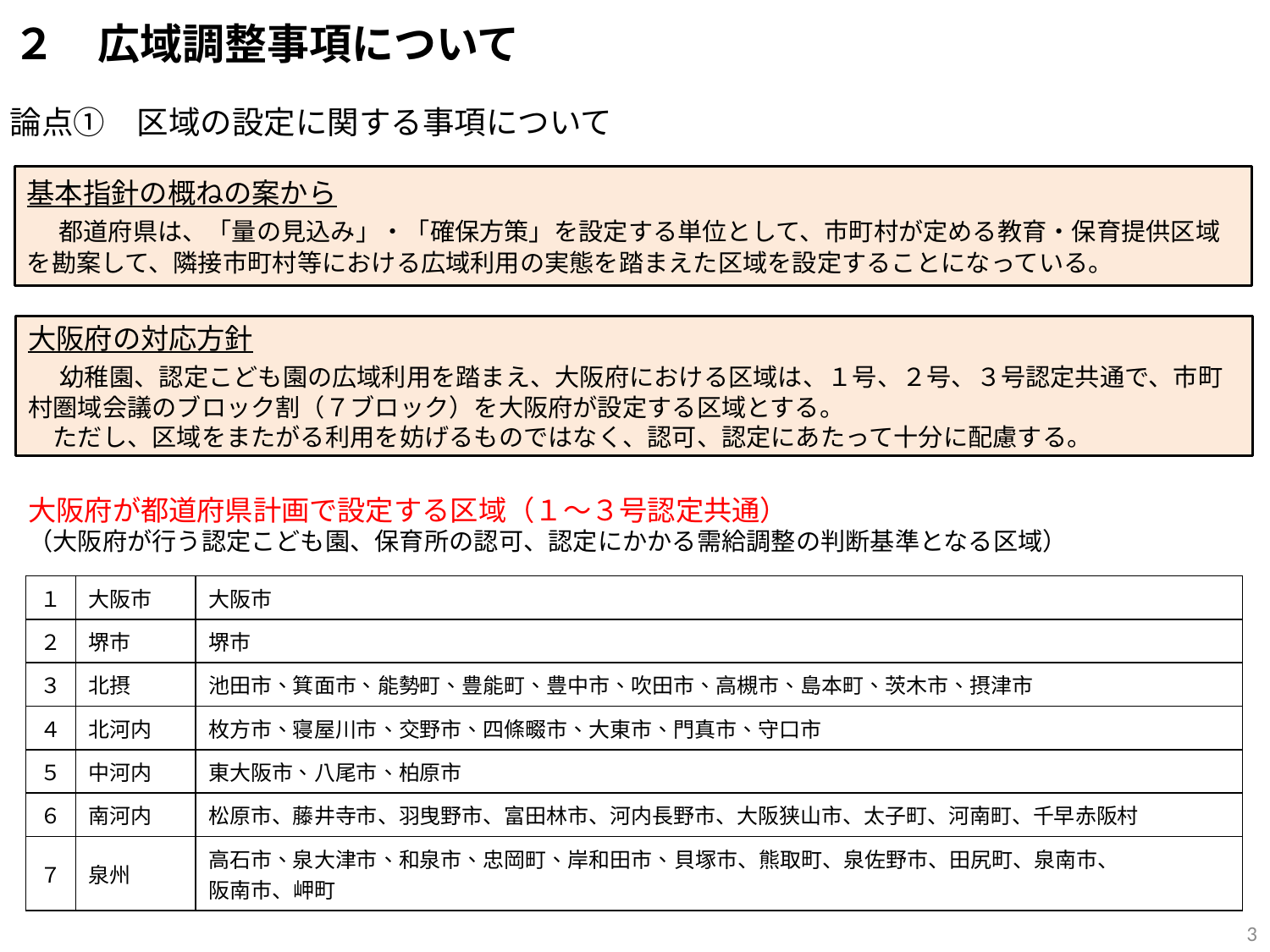

２　広域調整事項について
論点①　区域の設定に関する事項について
基本指針の概ねの案から
　都道府県は、「量の見込み」・「確保方策」を設定する単位として、市町村が定める教育・保育提供区域を勘案して、隣接市町村等における広域利用の実態を踏まえた区域を設定することになっている。
大阪府の対応方針
　幼稚園、認定こども園の広域利用を踏まえ、大阪府における区域は、１号、２号、３号認定共通で、市町村圏域会議のブロック割（７ブロック）を大阪府が設定する区域とする。
　ただし、区域をまたがる利用を妨げるものではなく、認可、認定にあたって十分に配慮する。
大阪府が都道府県計画で設定する区域（１～３号認定共通）
（大阪府が行う認定こども園、保育所の認可、認定にかかる需給調整の判断基準となる区域）
| １ | 大阪市 | 大阪市 |
| --- | --- | --- |
| ２ | 堺市 | 堺市 |
| ３ | 北摂 | 池田市、箕面市、能勢町、豊能町、豊中市、吹田市、高槻市、島本町、茨木市、摂津市 |
| ４ | 北河内 | 枚方市、寝屋川市、交野市、四條畷市、大東市、門真市、守口市 |
| ５ | 中河内 | 東大阪市、八尾市、柏原市 |
| ６ | 南河内 | 松原市、藤井寺市、羽曳野市、富田林市、河内長野市、大阪狭山市、太子町、河南町、千早赤阪村 |
| ７ | 泉州 | 高石市、泉大津市、和泉市、忠岡町、岸和田市、貝塚市、熊取町、泉佐野市、田尻町、泉南市、 阪南市、岬町 |
3